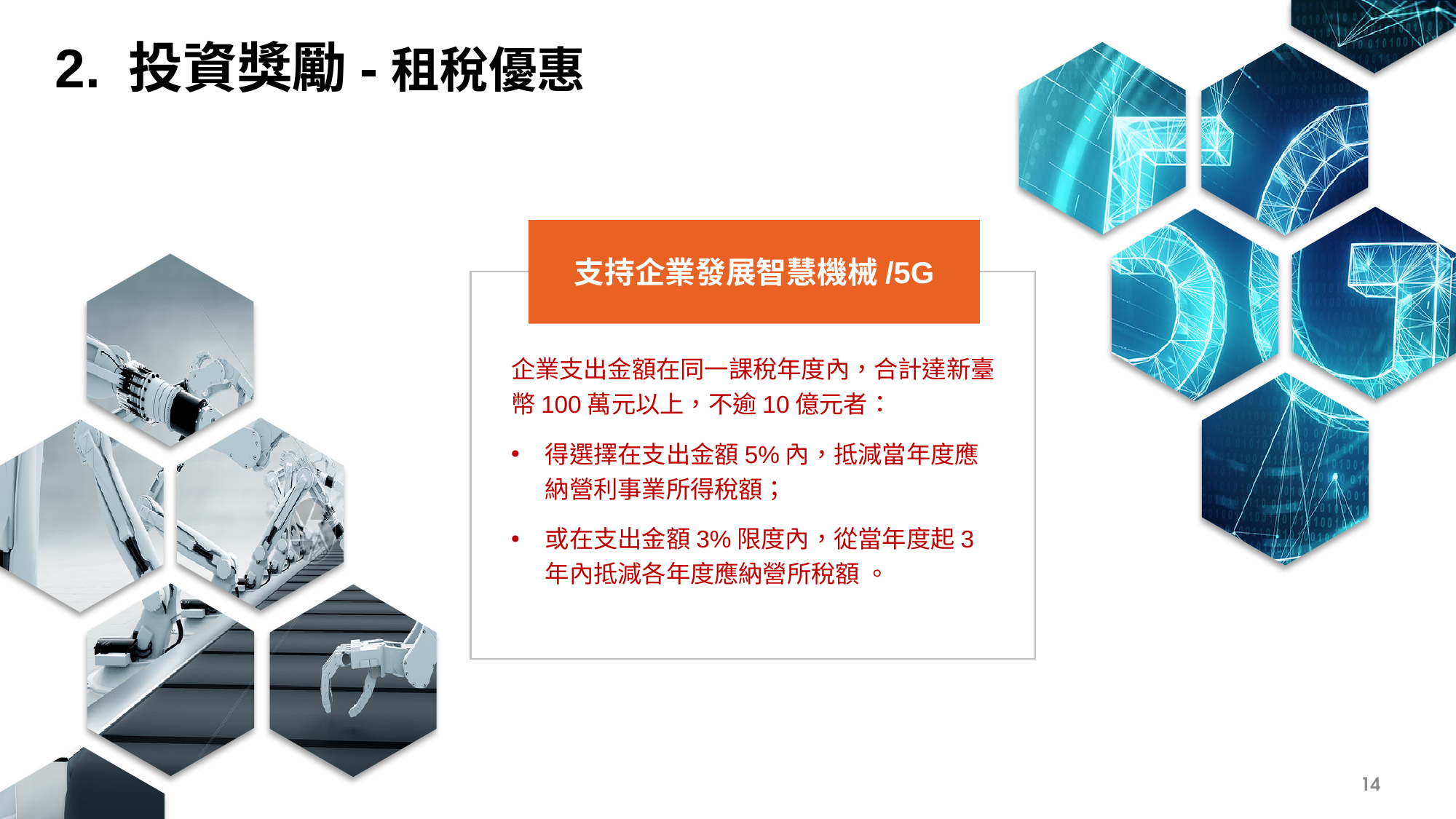

2. 投資獎勵-租稅優惠

支持企業發展智慧機械/5G

企業支出金額在同一課稅年度內，合計達新臺幣100萬元以上，不逾10億元者：
得選擇在支出金額5%內，抵減當年度應納營利事業所得稅額；
或在支出金額3%限度內，從當年度起3年內抵減各年度應納營所稅額 。
14